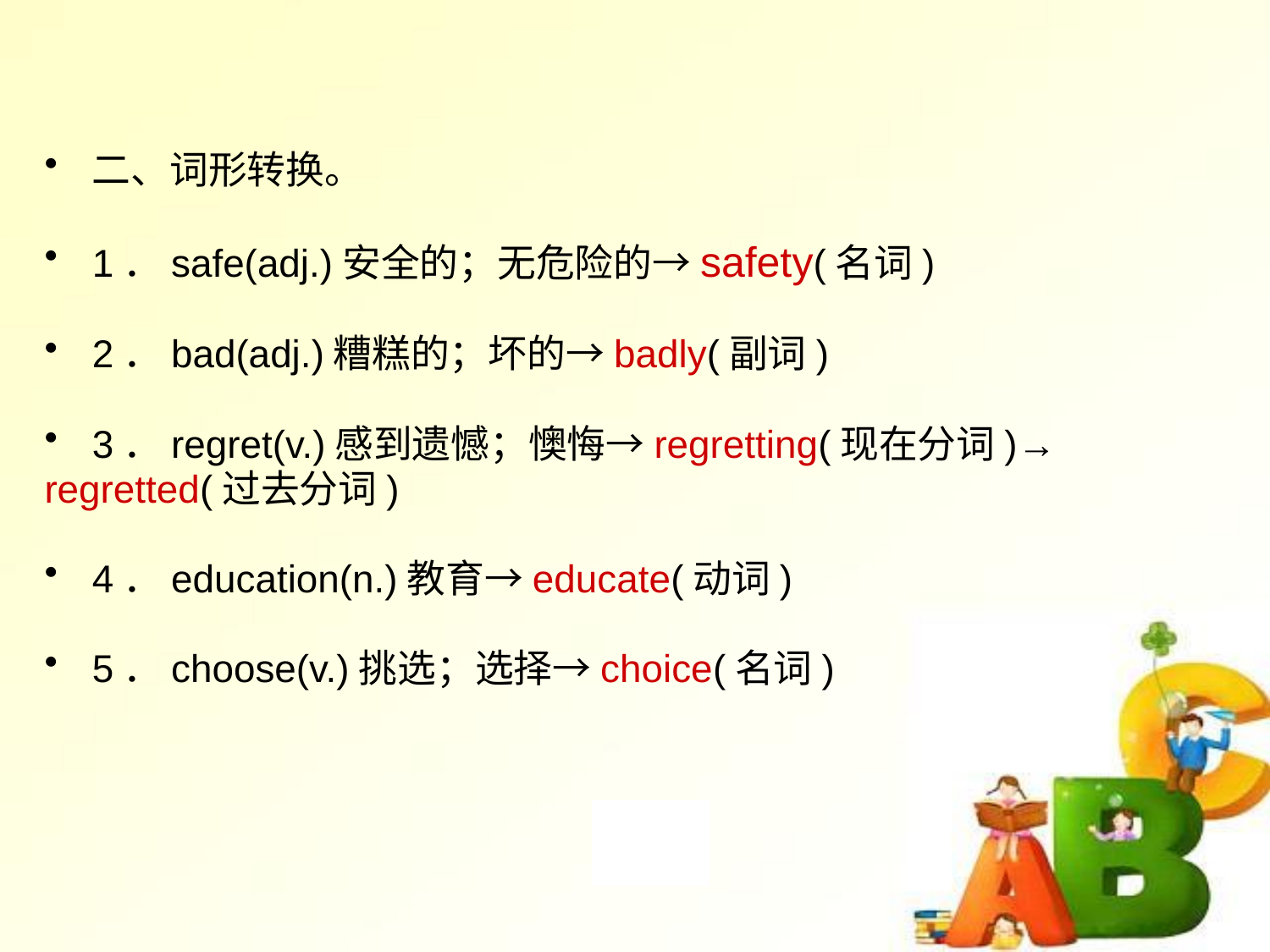

二、词形转换。

1．safe(adj.)安全的；无危险的→safety(名词)

2．bad(adj.)糟糕的；坏的→badly(副词)

3．regret(v.)感到遗憾；懊悔→regretting(现在分词)→
regretted(过去分词)

4．education(n.)教育→educate(动词)

5．choose(v.)挑选；选择→choice(名词)